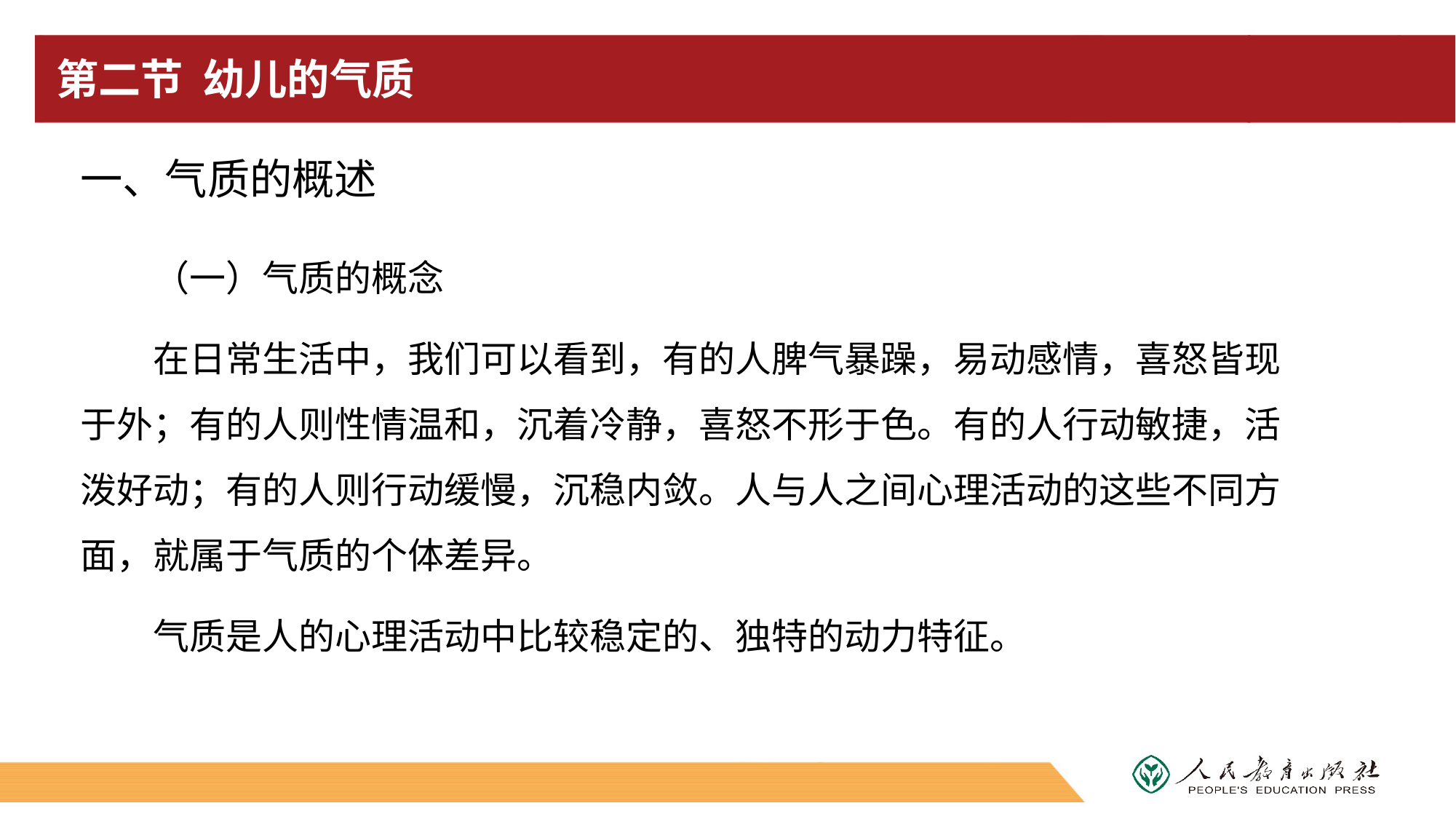

# 第二节  幼儿的气质
一、气质的概述
（一）气质的概念
在日常生活中，我们可以看到，有的人脾气暴躁，易动感情，喜怒皆现于外；有的人则性情温和，沉着冷静，喜怒不形于色。有的人行动敏捷，活泼好动；有的人则行动缓慢，沉稳内敛。人与人之间心理活动的这些不同方面，就属于气质的个体差异。
气质是人的心理活动中比较稳定的、独特的动力特征。